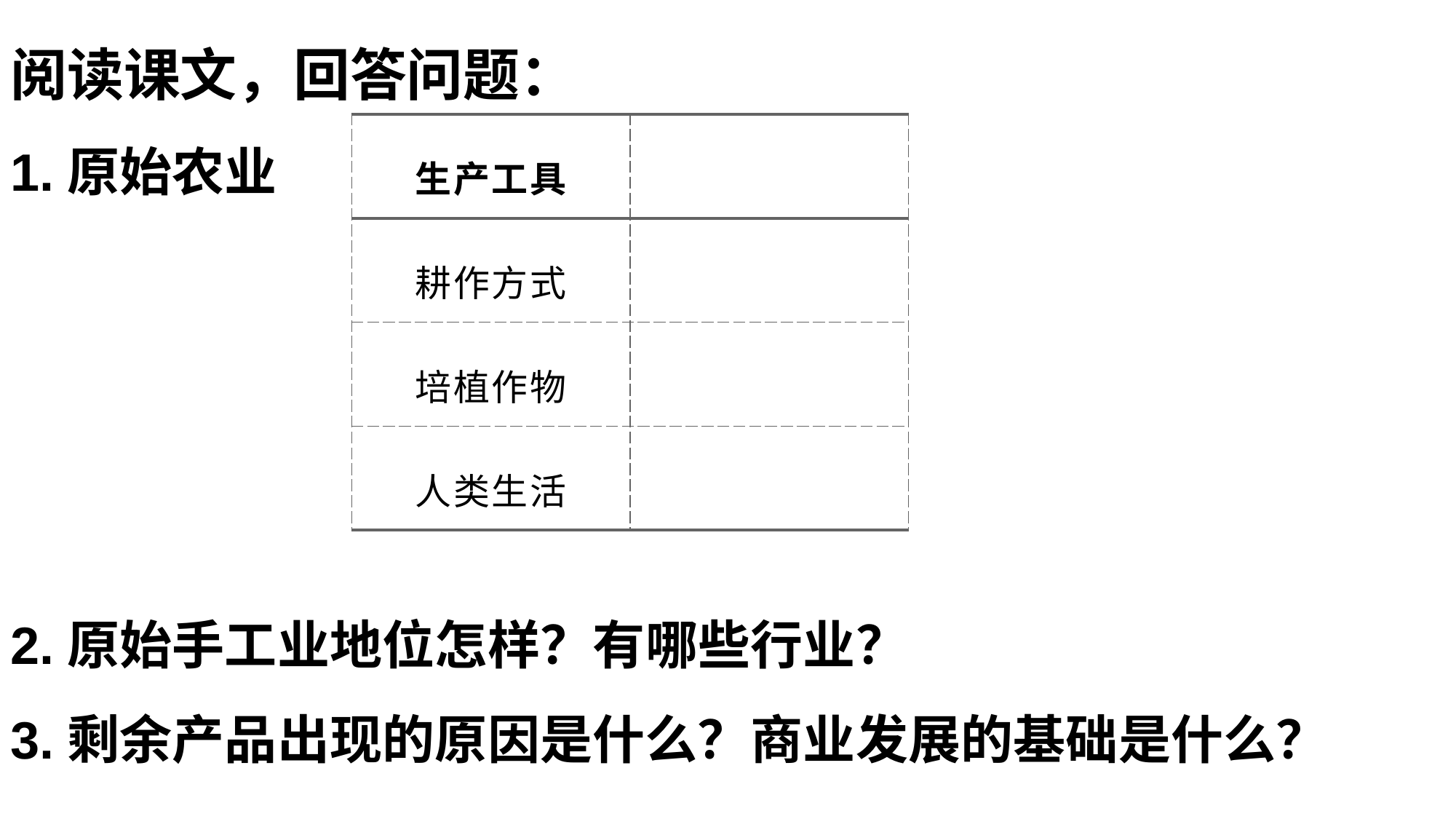

阅读课文，回答问题：
1.原始农业

2.原始手工业地位怎样？有哪些行业？
3.剩余产品出现的原因是什么？商业发展的基础是什么？

| 生产工具 |  |
| --- | --- |
| 耕作方式 |  |
| 培植作物 |  |
| 人类生活 |  |